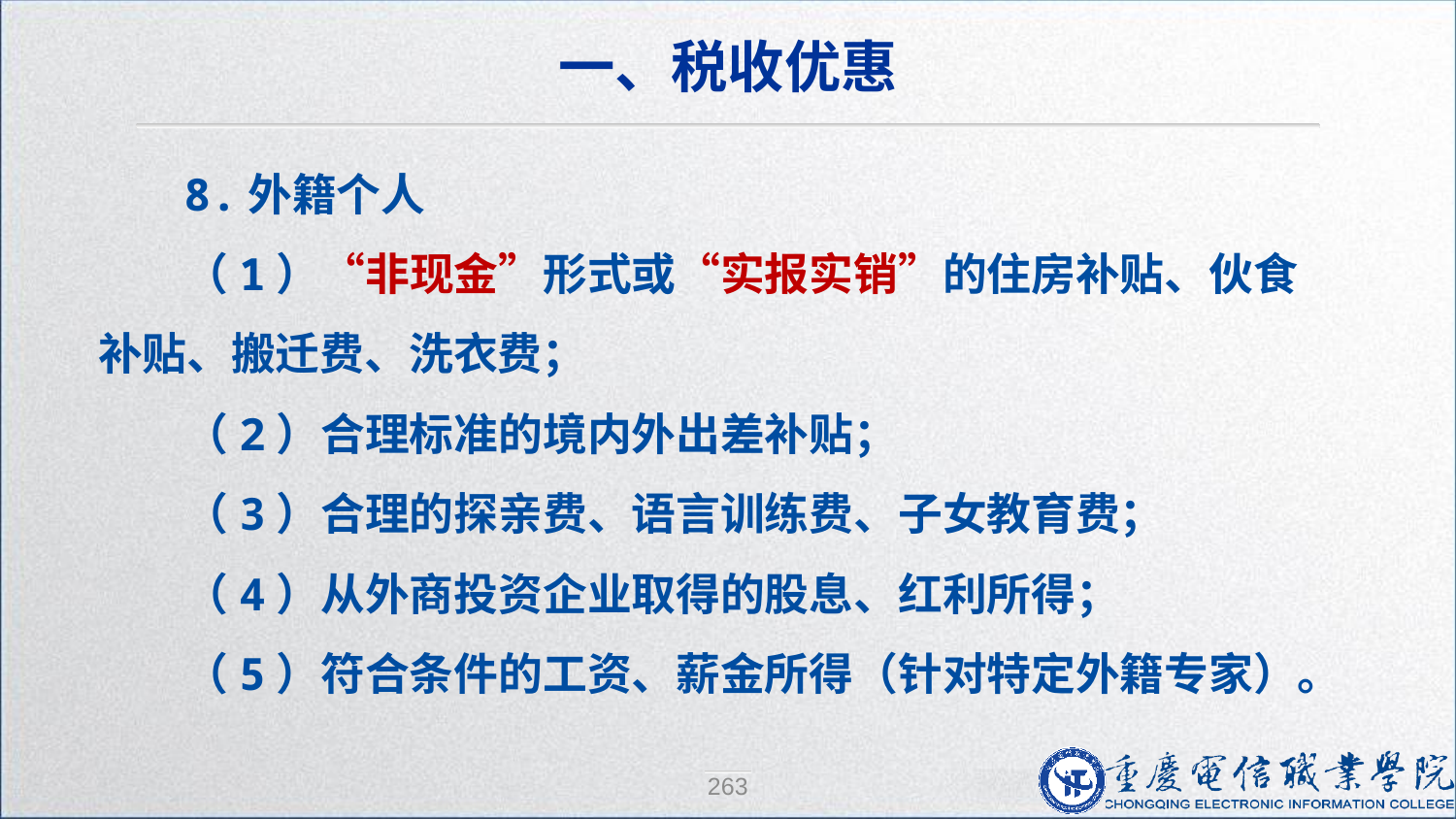

一、税收优惠
8.外籍个人
（1）“非现金”形式或“实报实销”的住房补贴、伙食补贴、搬迁费、洗衣费；
（2）合理标准的境内外出差补贴；
（3）合理的探亲费、语言训练费、子女教育费；
（4）从外商投资企业取得的股息、红利所得；
（5）符合条件的工资、薪金所得（针对特定外籍专家）。
263